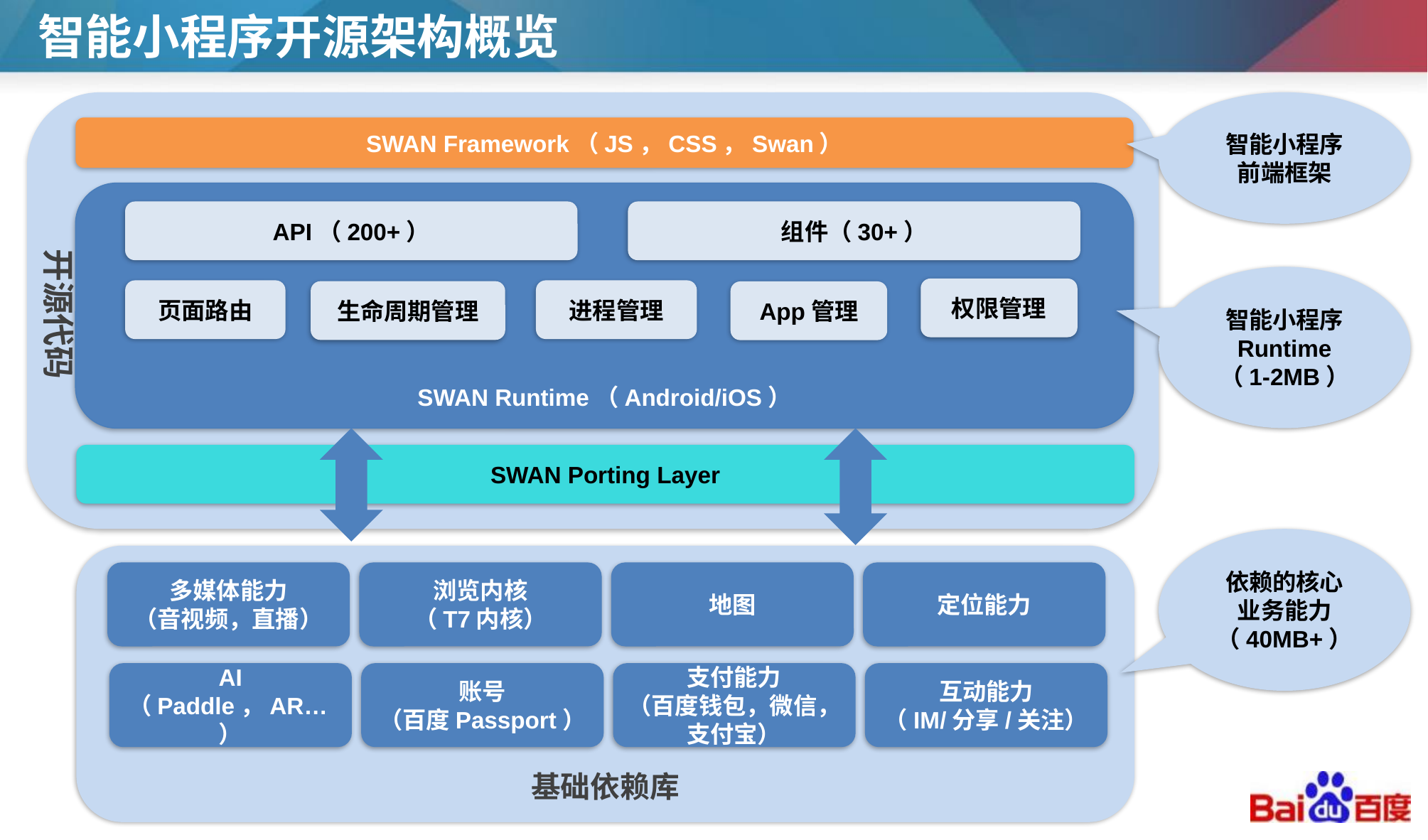

# 智能小程序开源架构概览

智能小程序
前端框架
SWAN Framework（JS，CSS，Swan）
SWAN Runtime（Android/iOS）
API（200+）
组件（30+）
开源代码
智能小程序
Runtime
（1-2MB）
权限管理
页面路由
进程管理
生命周期管理
App管理

SWAN Porting Layer
依赖的核心
业务能力
（40MB+）
基础依赖库
多媒体能力
（音视频，直播）
浏览内核
（T7内核）
地图
定位能力
AI
（Paddle，AR…）
账号
（百度Passport）
支付能力
（百度钱包，微信，支付宝）
互动能力
（IM/分享/关注）